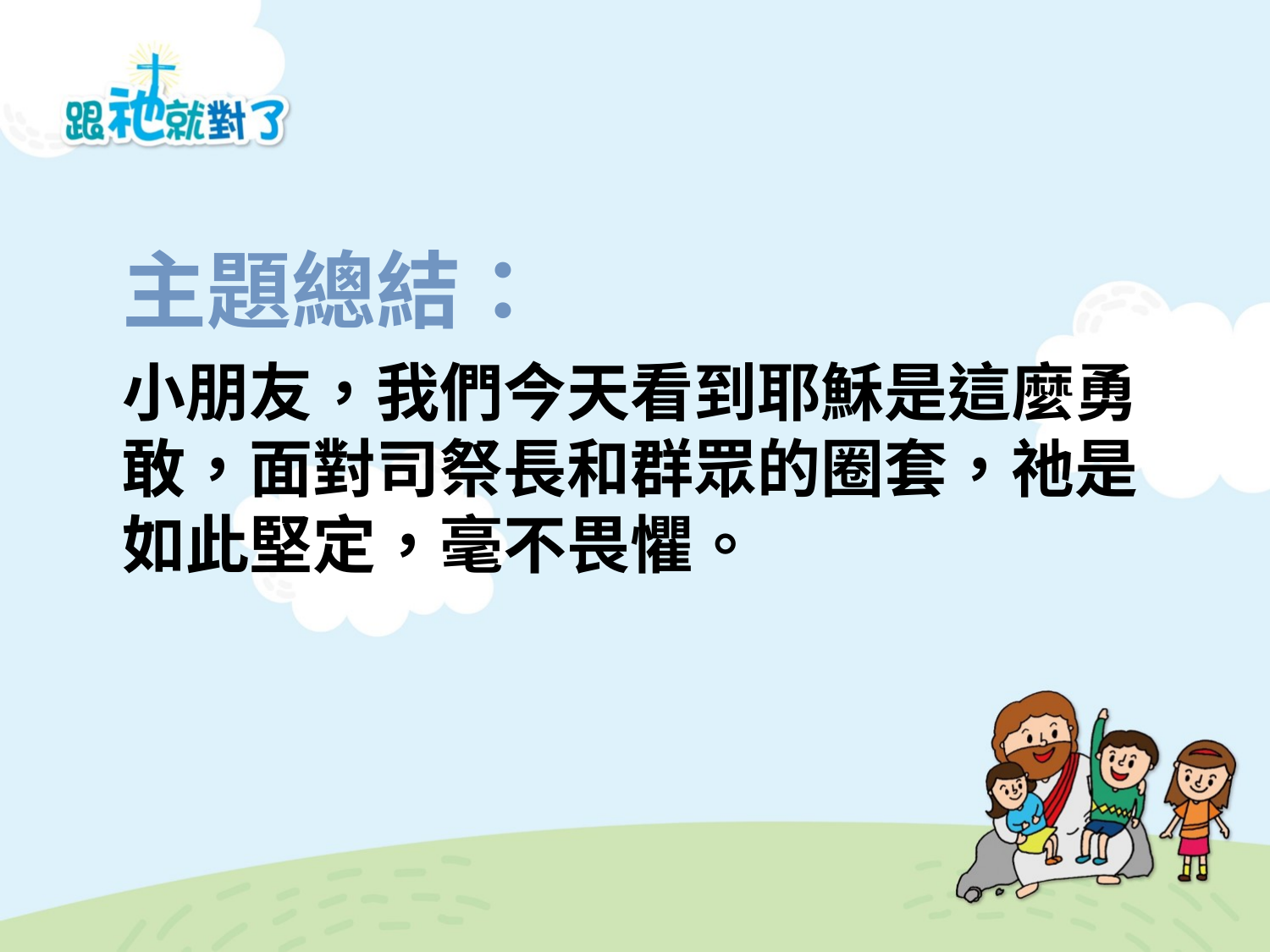

主題總結：
小朋友，我們今天看到耶穌是這麼勇敢，面對司祭長和群眾的圈套，祂是如此堅定，毫不畏懼。